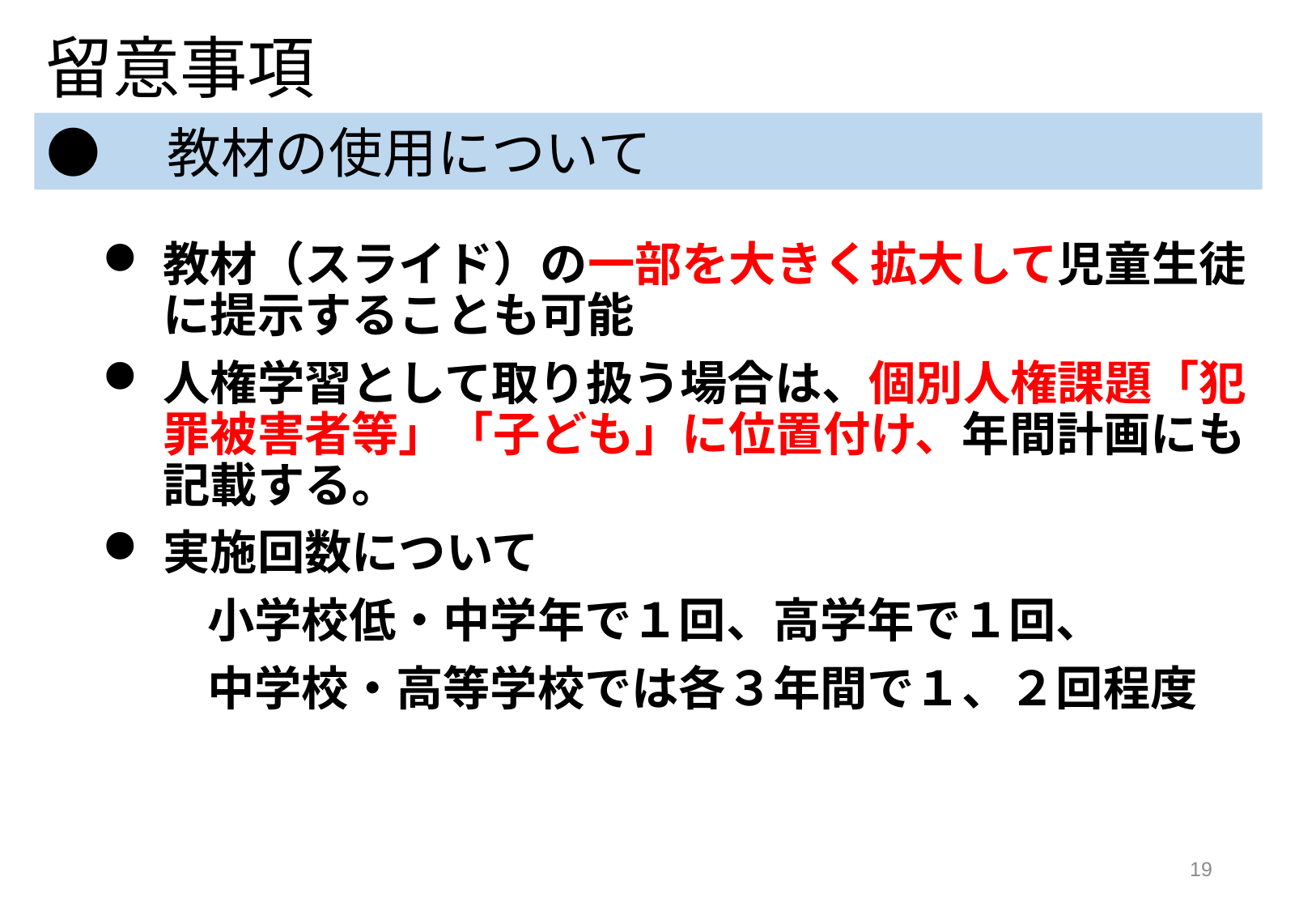

留意事項
●　教材の使用について
教材（スライド）の一部を大きく拡大して児童生徒に提示することも可能
人権学習として取り扱う場合は、個別人権課題「犯罪被害者等」「子ども」に位置付け、年間計画にも記載する。
実施回数について
　 　小学校低・中学年で１回、高学年で１回、
　 　中学校・高等学校では各３年間で１、２回程度
19